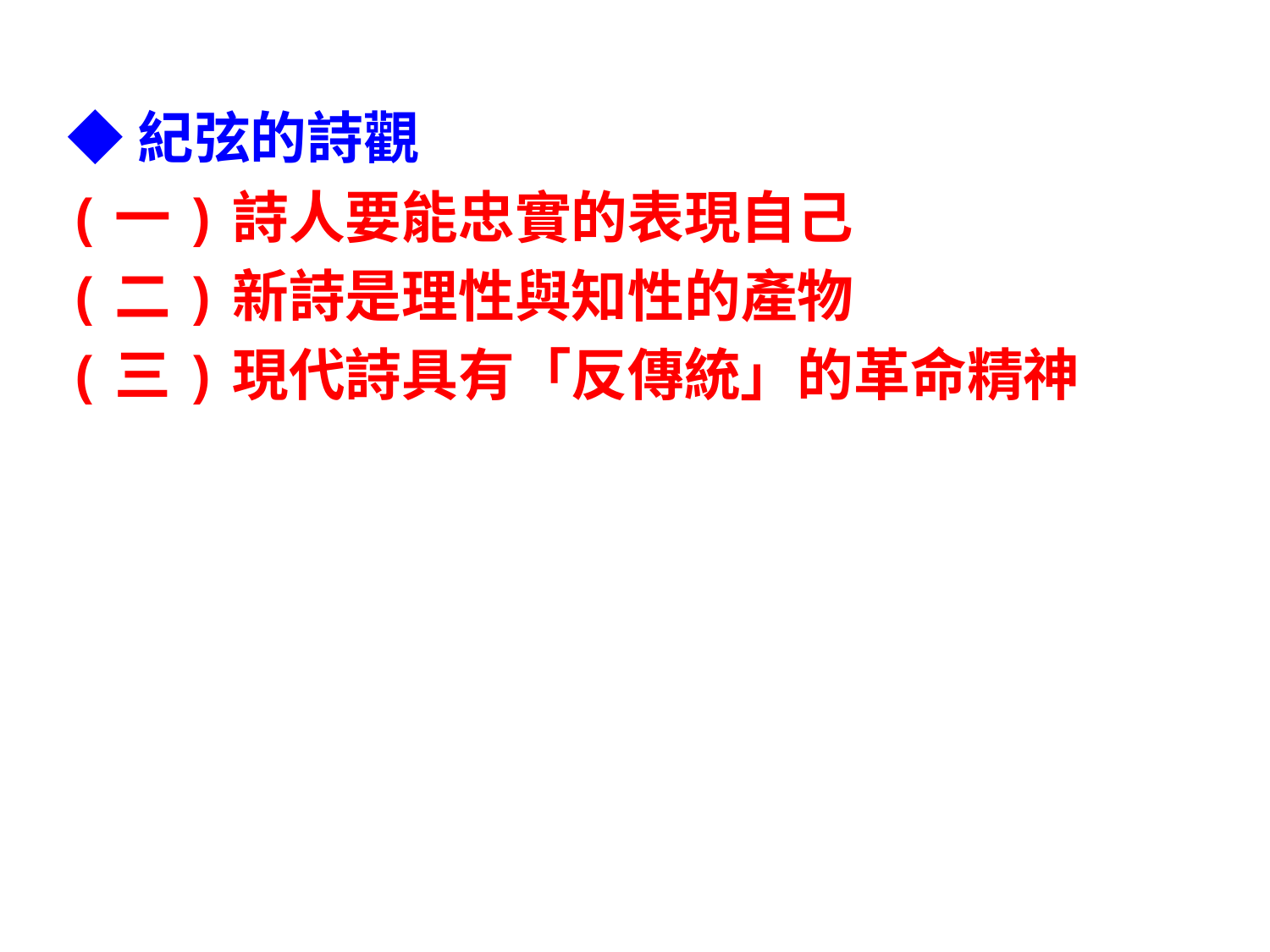

作者介紹-9
◆紀弦的詩觀
(一)詩人要能忠實的表現自己
(二)新詩是理性與知性的產物
(三)現代詩具有「反傳統」的革命精神